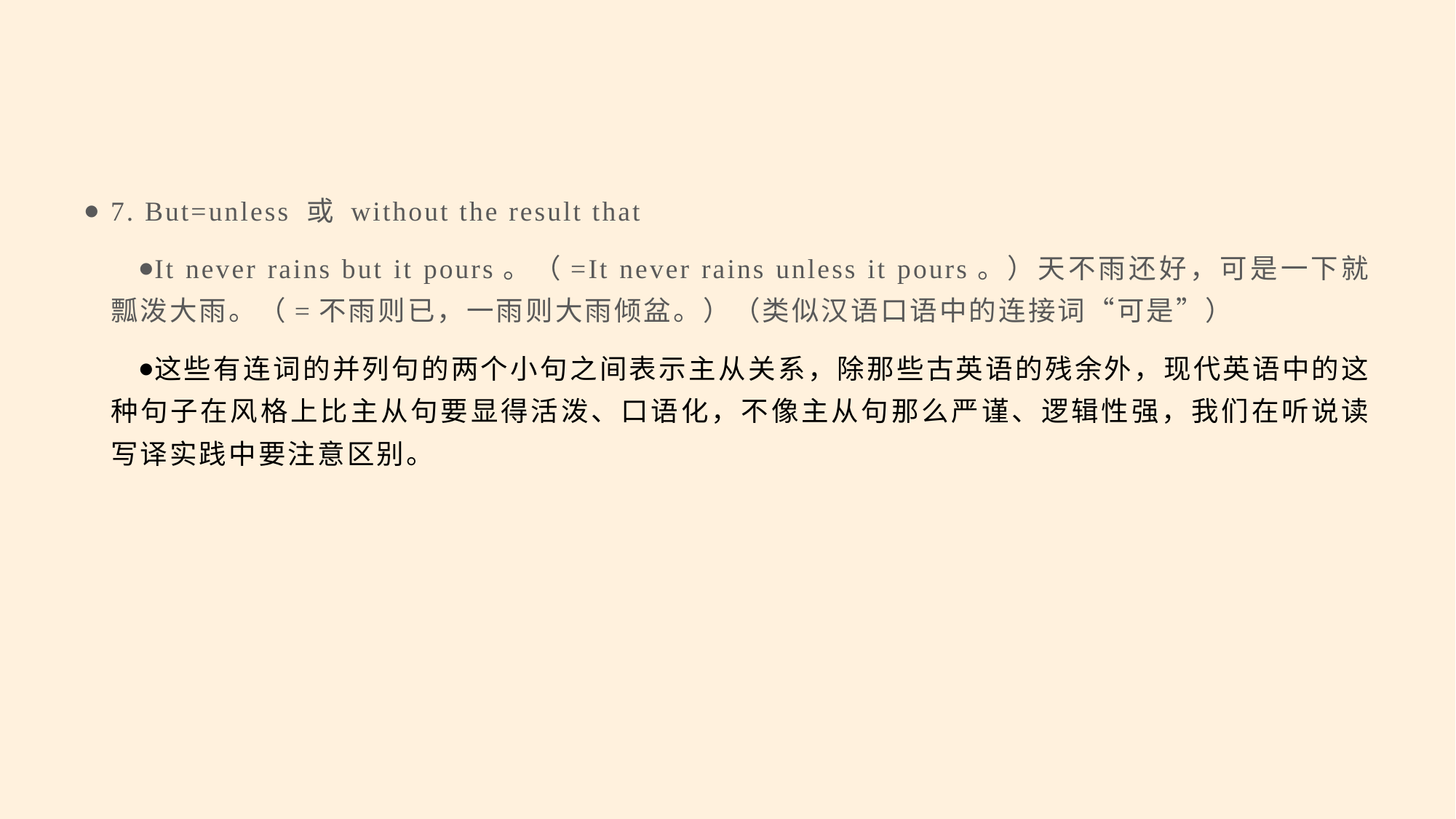

#
7. But=unless 或 without the result that
It never rains but it pours。（=It never rains unless it pours。）天不雨还好，可是一下就瓢泼大雨。（=不雨则已，一雨则大雨倾盆。）（类似汉语口语中的连接词“可是”）
这些有连词的并列句的两个小句之间表示主从关系，除那些古英语的残余外，现代英语中的这种句子在风格上比主从句要显得活泼、口语化，不像主从句那么严谨、逻辑性强，我们在听说读写译实践中要注意区别。